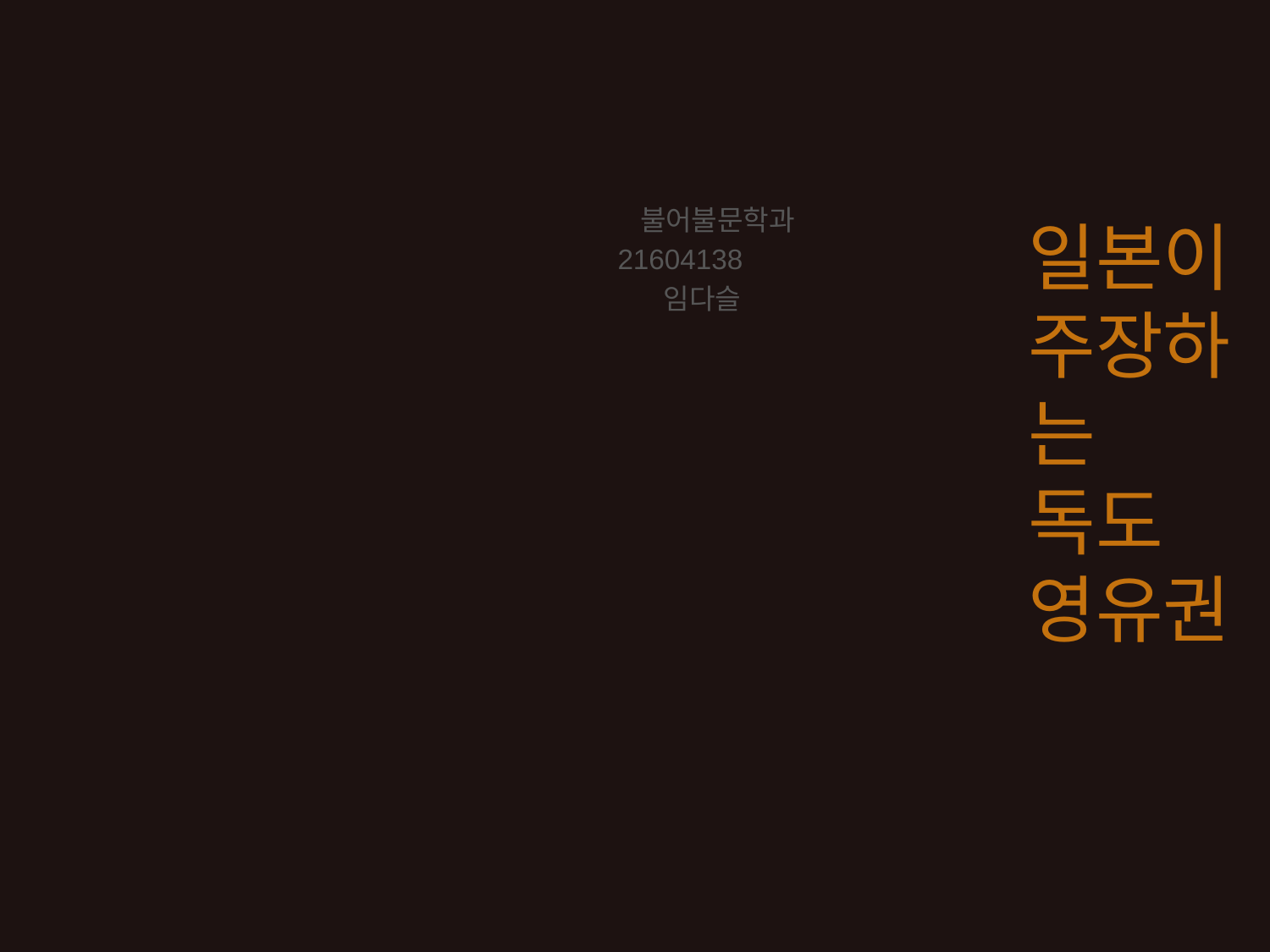

# 일본이 주장하는     독도 영유권
  불어불문학과
21604138
     임다슬